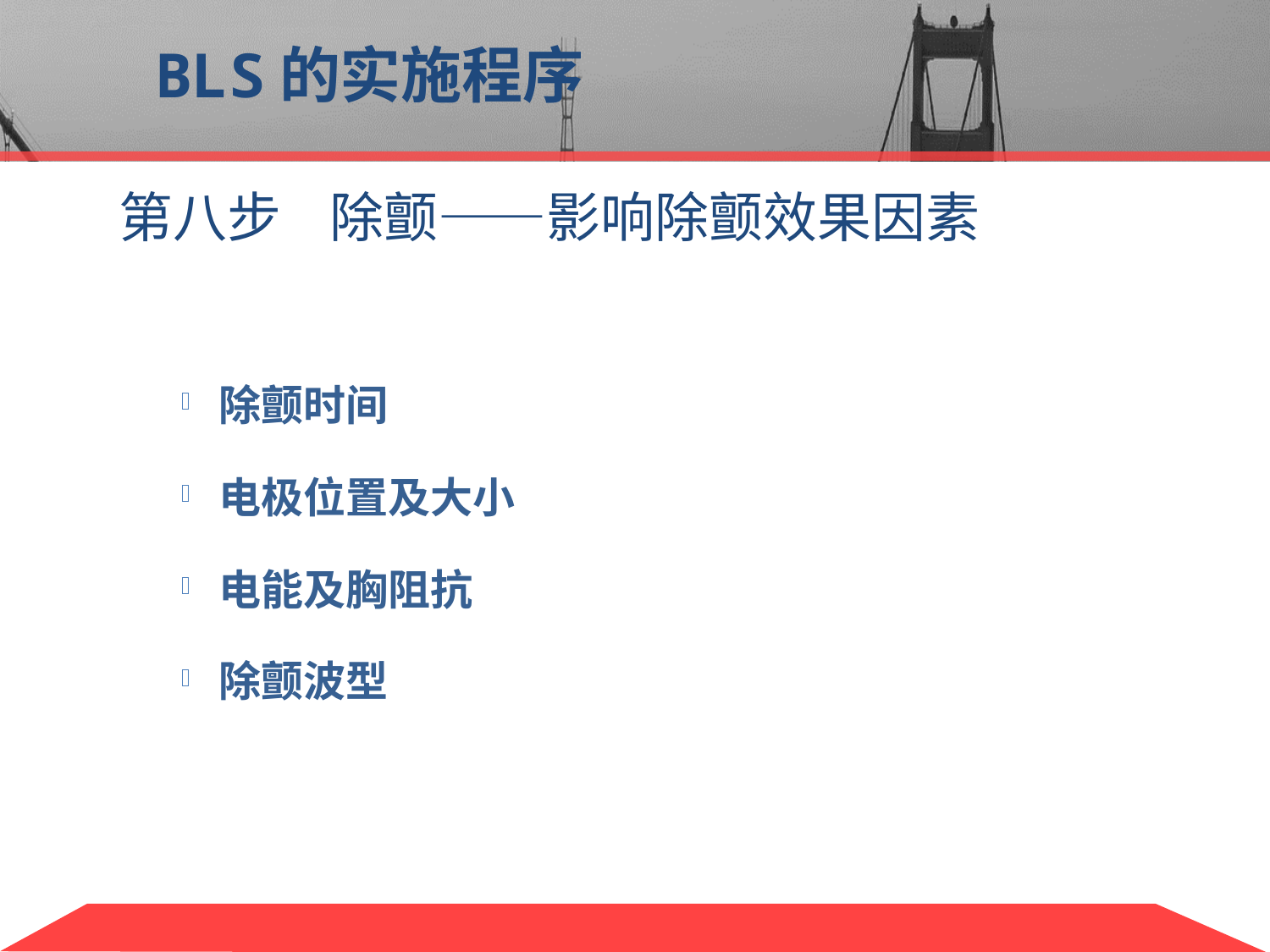

BLS的实施程序
第八步    除颤——影响除颤效果因素
除颤时间
电极位置及大小
电能及胸阻抗
除颤波型